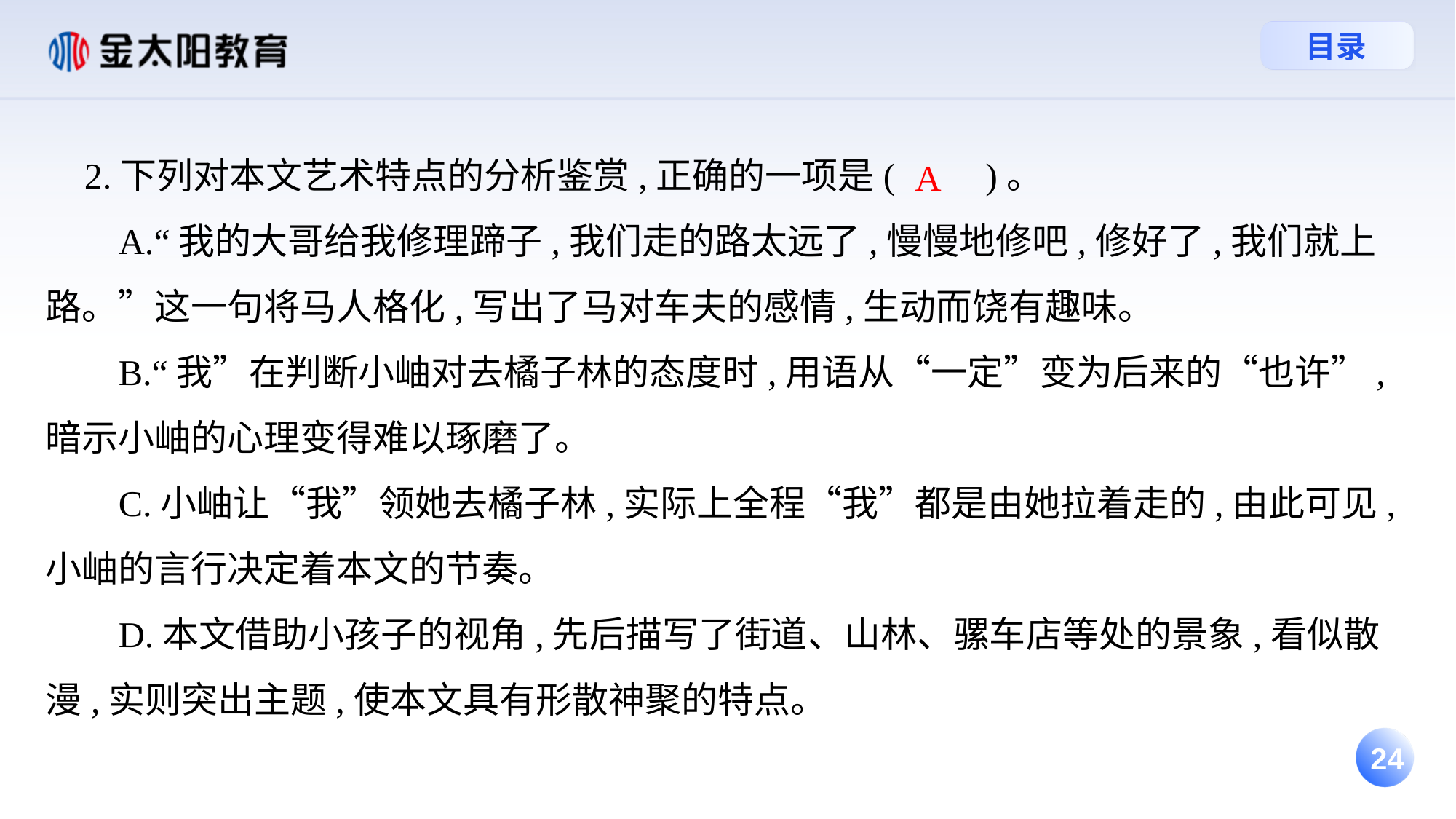

2.下列对本文艺术特点的分析鉴赏,正确的一项是(　　)。
        A.“我的大哥给我修理蹄子,我们走的路太远了,慢慢地修吧,修好了,我们就上路。”这一句将马人格化,写出了马对车夫的感情,生动而饶有趣味。
        B.“我”在判断小岫对去橘子林的态度时,用语从“一定”变为后来的“也许”,暗示小岫的心理变得难以琢磨了。
        C.小岫让“我”领她去橘子林,实际上全程“我”都是由她拉着走的,由此可见,小岫的言行决定着本文的节奏。
        D.本文借助小孩子的视角,先后描写了街道、山林、骡车店等处的景象,看似散漫,实则突出主题,使本文具有形散神聚的特点。
A